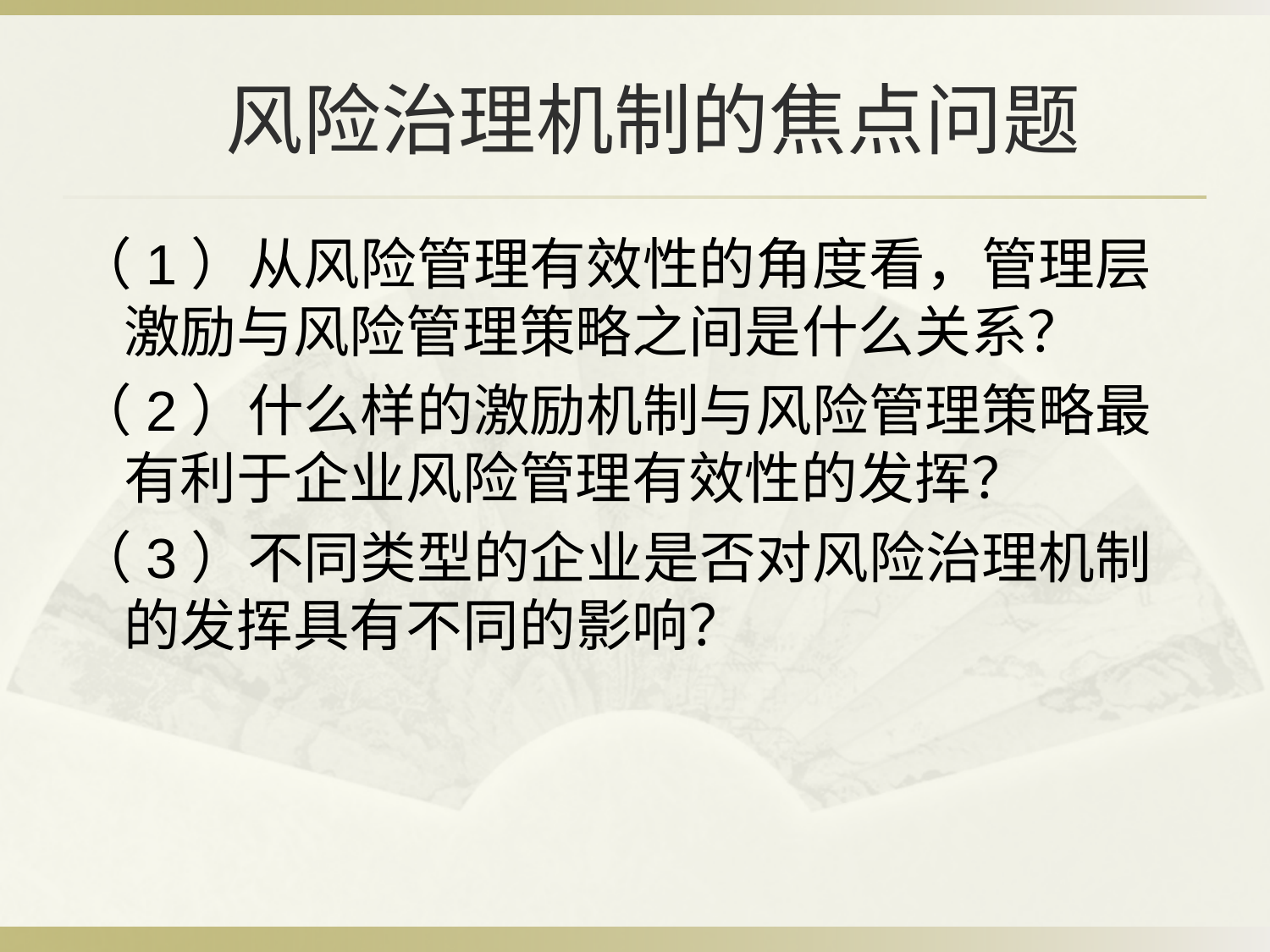

# 风险治理机制的焦点问题
（1）从风险管理有效性的角度看，管理层激励与风险管理策略之间是什么关系？
（2）什么样的激励机制与风险管理策略最有利于企业风险管理有效性的发挥？
（3）不同类型的企业是否对风险治理机制的发挥具有不同的影响？